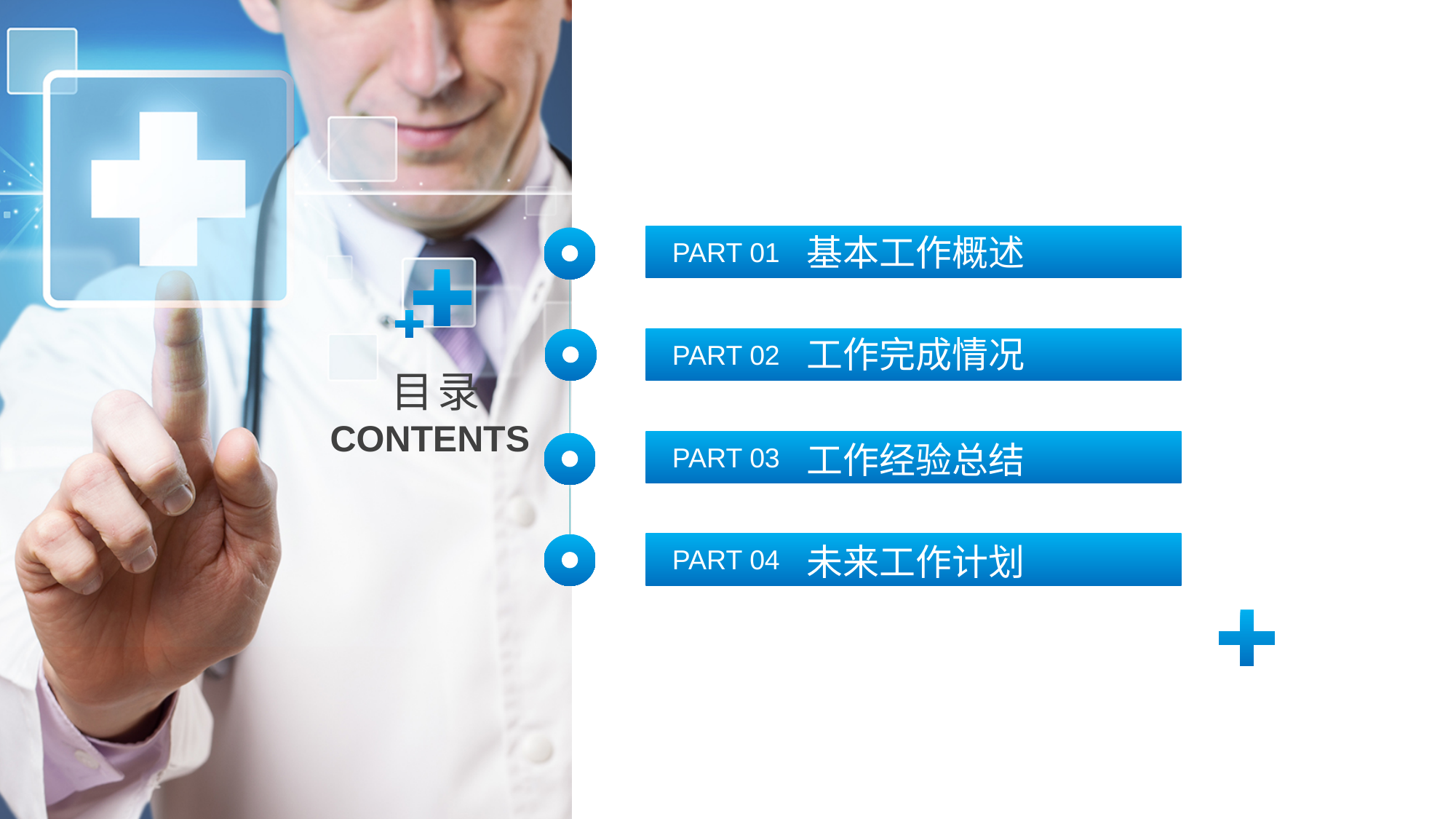

基本工作概述

PART 01

工作完成情况

PART 02

目录
CONTENTS

工作经验总结
PART 03

未来工作计划

PART 04